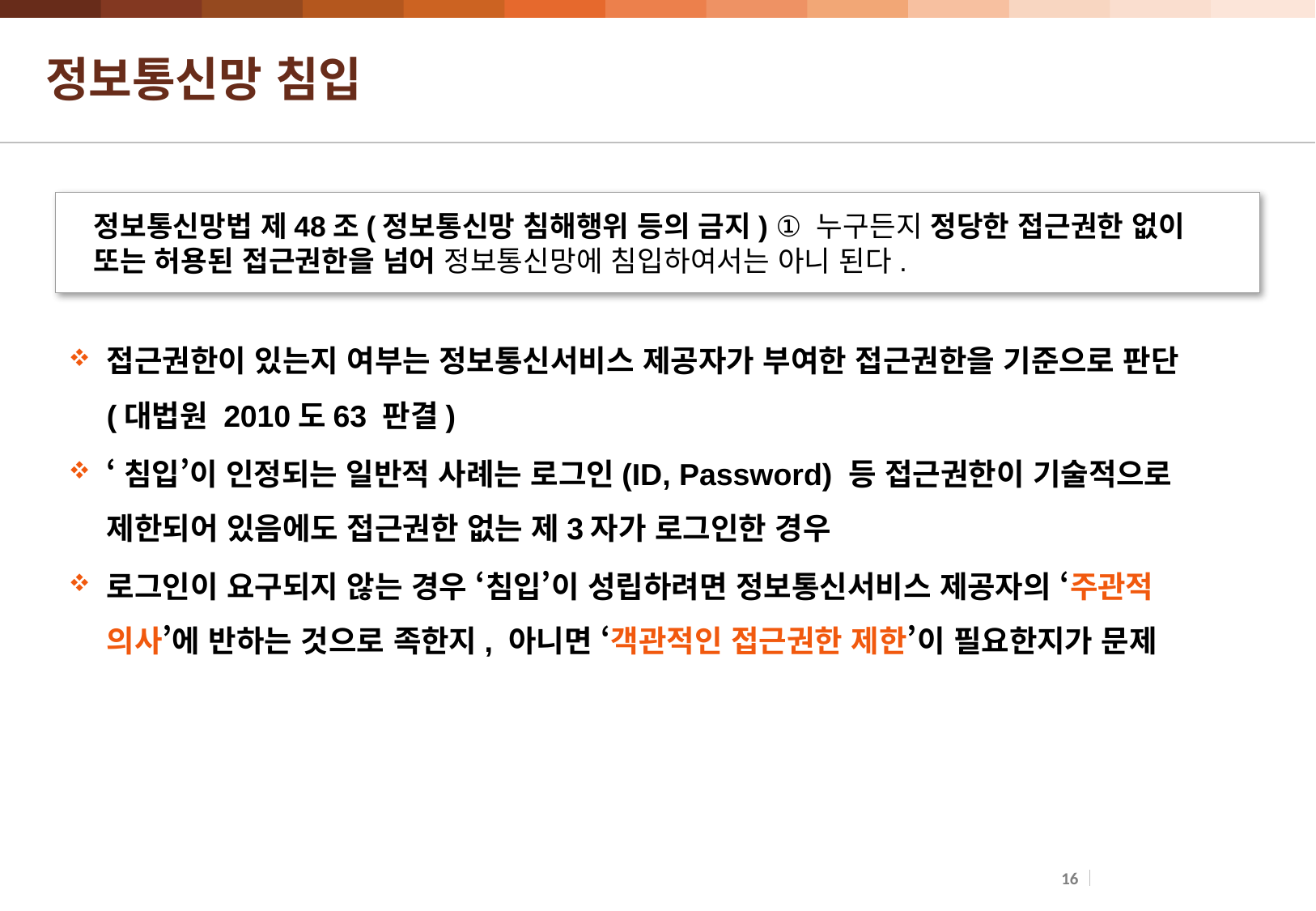

# 정보통신망 침입

정보통신망법 제48조(정보통신망 침해행위 등의 금지) ① 누구든지 정당한 접근권한 없이 또는 허용된 접근권한을 넘어 정보통신망에 침입하여서는 아니 된다.
접근권한이 있는지 여부는 정보통신서비스 제공자가 부여한 접근권한을 기준으로 판단(대법원 2010도63 판결)
‘침입’이 인정되는 일반적 사례는 로그인(ID, Password) 등 접근권한이 기술적으로 제한되어 있음에도 접근권한 없는 제3자가 로그인한 경우
로그인이 요구되지 않는 경우 ‘침입’이 성립하려면 정보통신서비스 제공자의 ‘주관적 의사’에 반하는 것으로 족한지, 아니면 ‘객관적인 접근권한 제한’이 필요한지가 문제